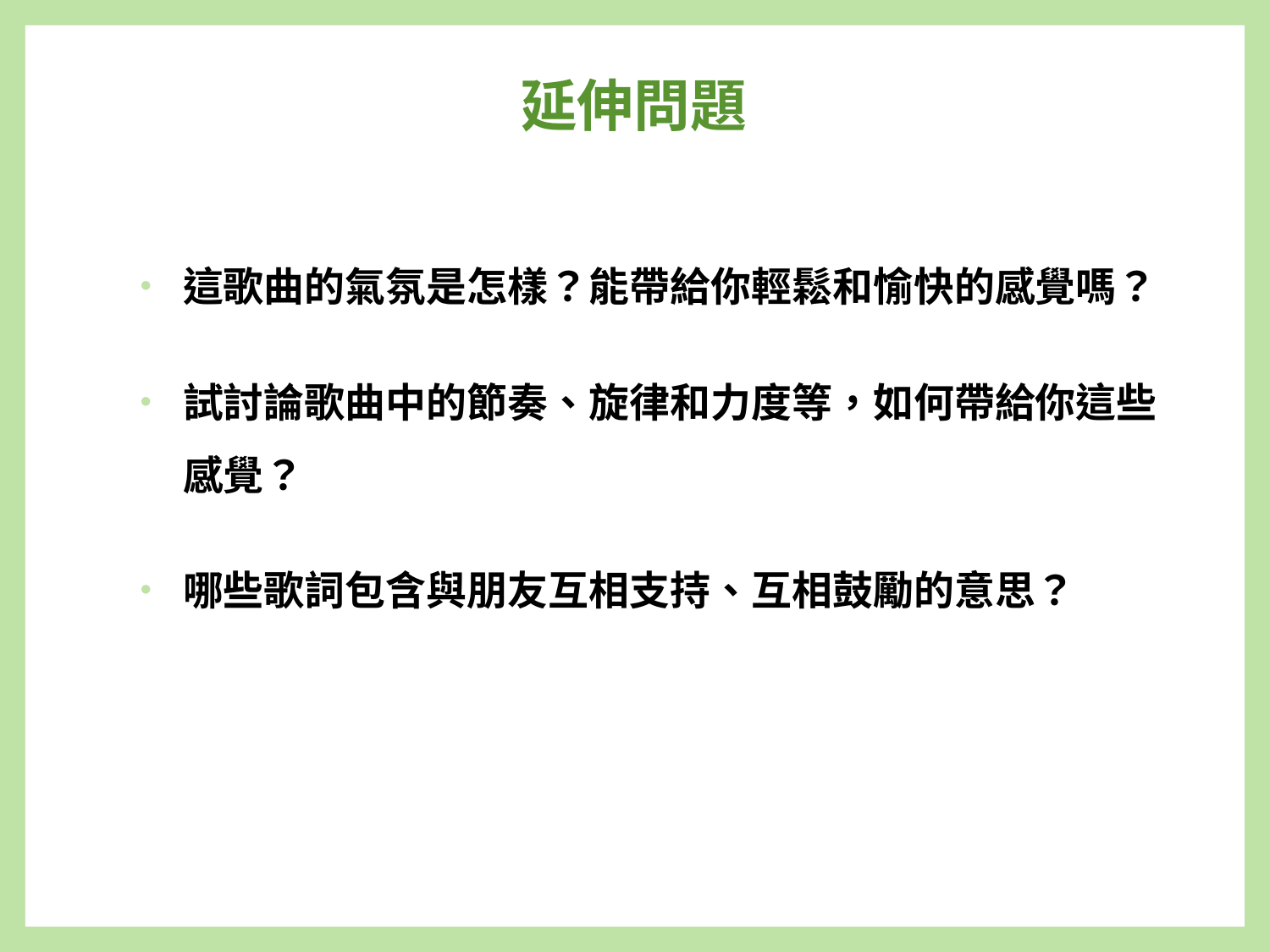

# 延伸問題
這歌曲的氣氛是怎樣？能帶給你輕鬆和愉快的感覺嗎？
試討論歌曲中的節奏、旋律和力度等，如何帶給你這些感覺？
哪些歌詞包含與朋友互相支持、互相鼓勵的意思？